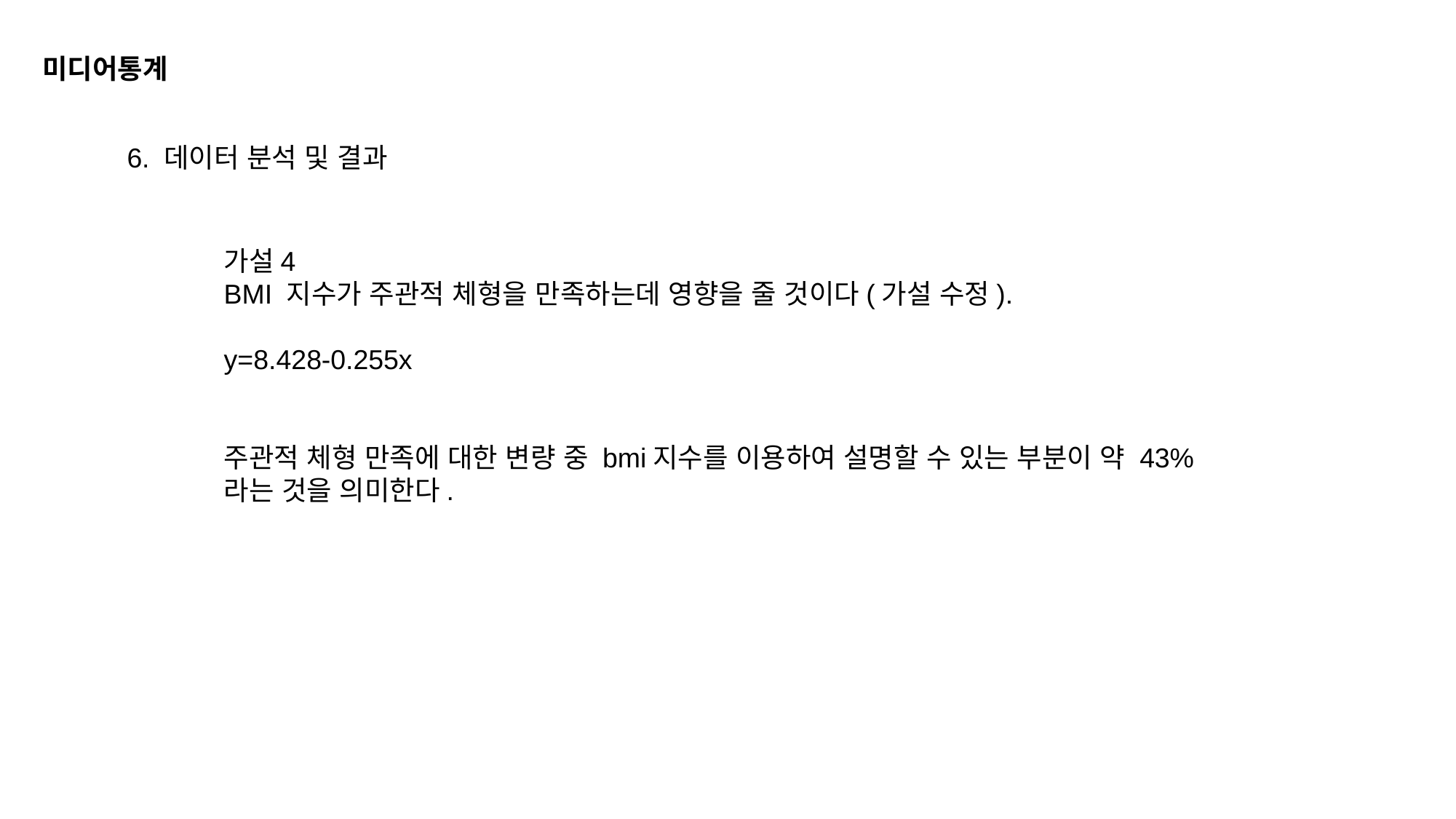

미디어통계
6. 데이터 분석 및 결과
가설4
BMI 지수가 주관적 체형을 만족하는데 영향을 줄 것이다(가설 수정).

y=8.428-0.255x

주관적 체형 만족에 대한 변량 중 bmi지수를 이용하여 설명할 수 있는 부분이 약 43%라는 것을 의미한다.